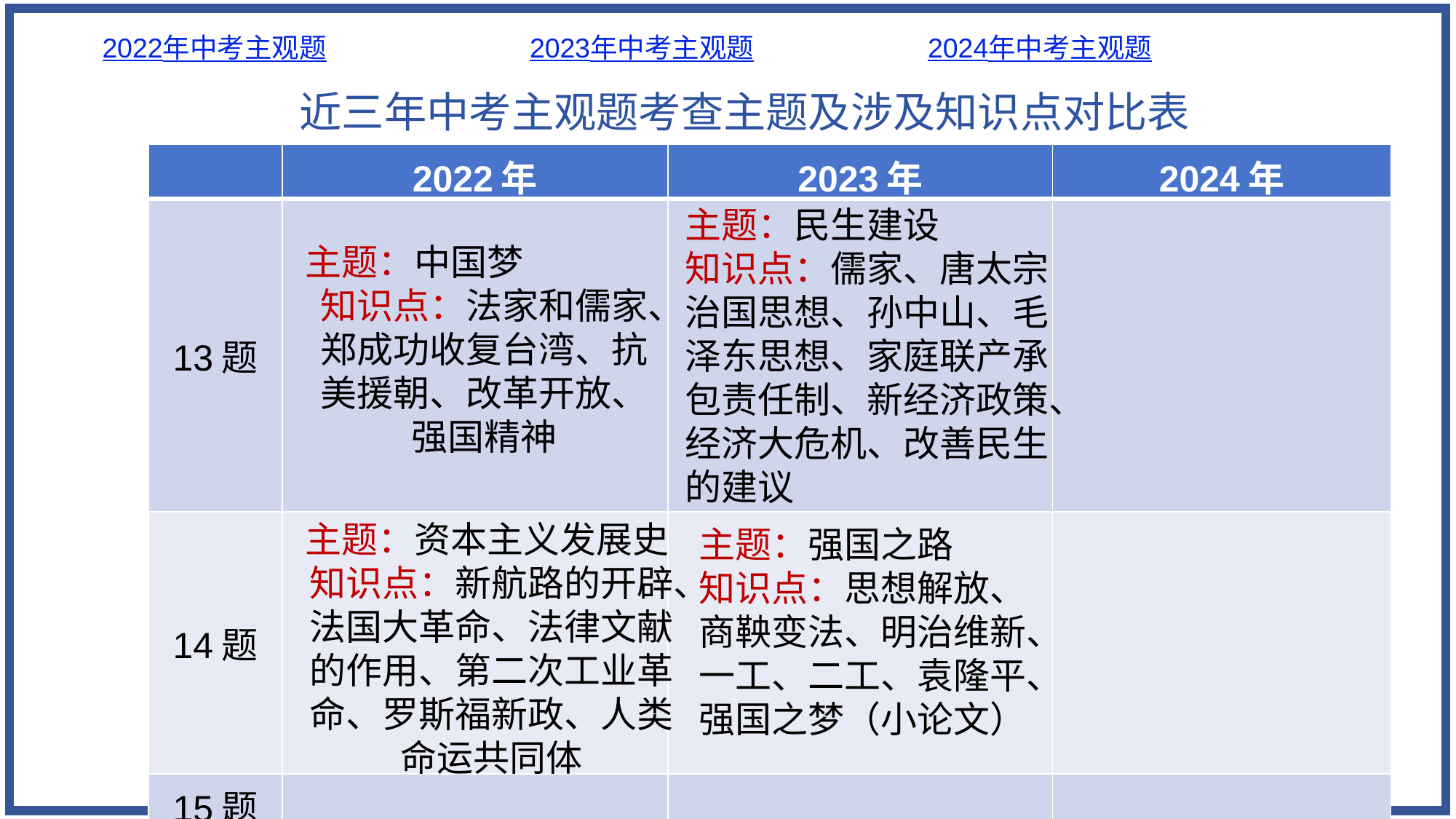

2022年中考主观题
2023年中考主观题
2024年中考主观题
近三年中考主观题考查主题及涉及知识点对比表
|  | 2022年 | 2023年 | 2024年 |
| --- | --- | --- | --- |
| 13题 |  |  |  |
| 14题 |  |  |  |
| 15题 |  |  |  |
| 16题 |  |  |  |
| 17题 |  |  |  |
主题：民生建设
知识点：儒家、唐太宗治国思想、孙中山、毛泽东思想、家庭联产承包责任制、新经济政策、经济大危机、改善民生的建议
主题：中国梦
知识点：法家和儒家、郑成功收复台湾、抗美援朝、改革开放、强国精神
主题：资本主义发展史
知识点：新航路的开辟、法国大革命、法律文献的作用、第二次工业革命、罗斯福新政、人类命运共同体
主题：强国之路
知识点：思想解放、商鞅变法、明治维新、一工、二工、袁隆平、强国之梦（小论文）